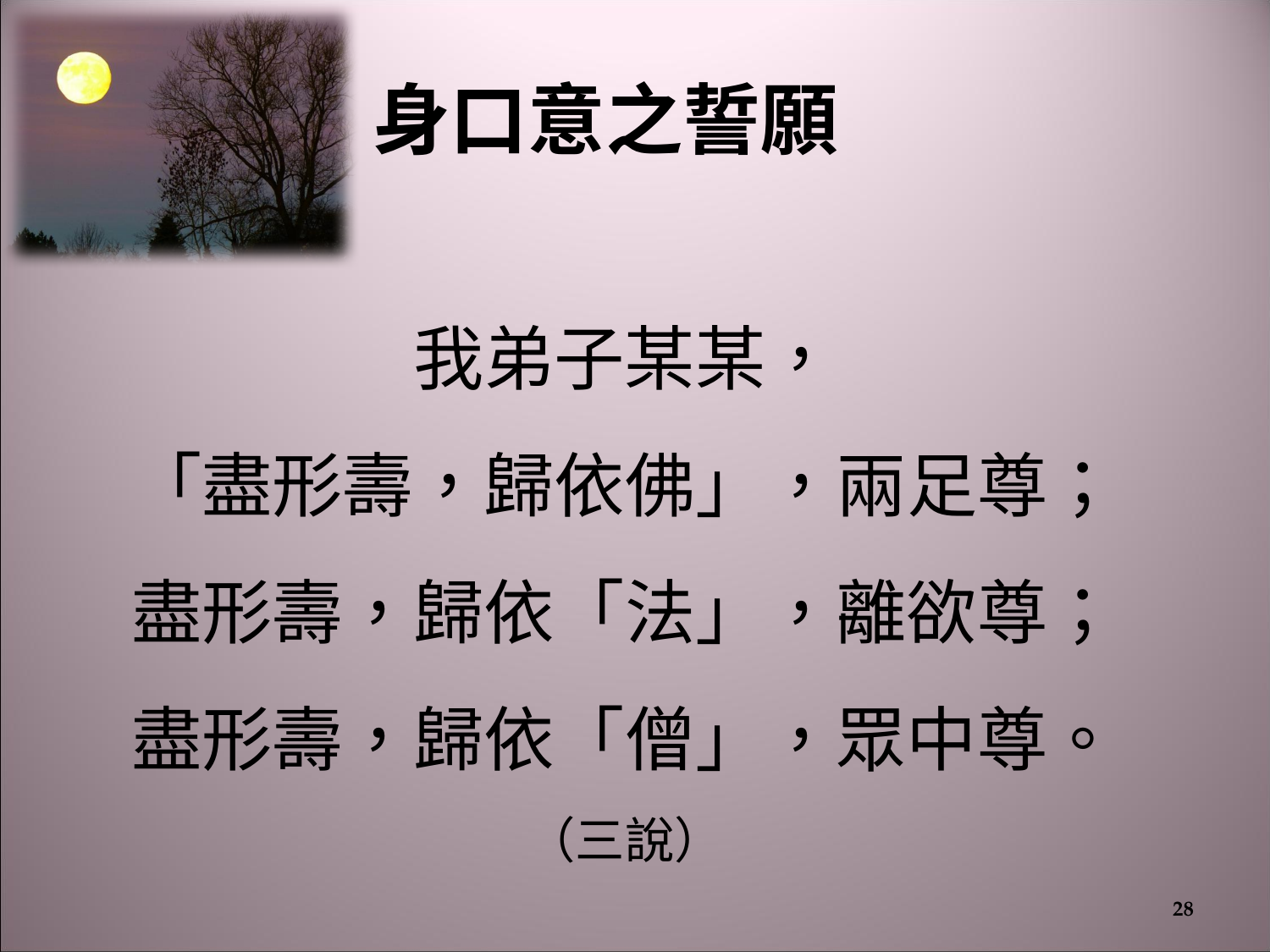

# 身口意之誓願
我弟子某某，
「盡形壽，歸依佛」，兩足尊；
盡形壽，歸依「法」，離欲尊；
盡形壽，歸依「僧」，眾中尊。
（三說）

28